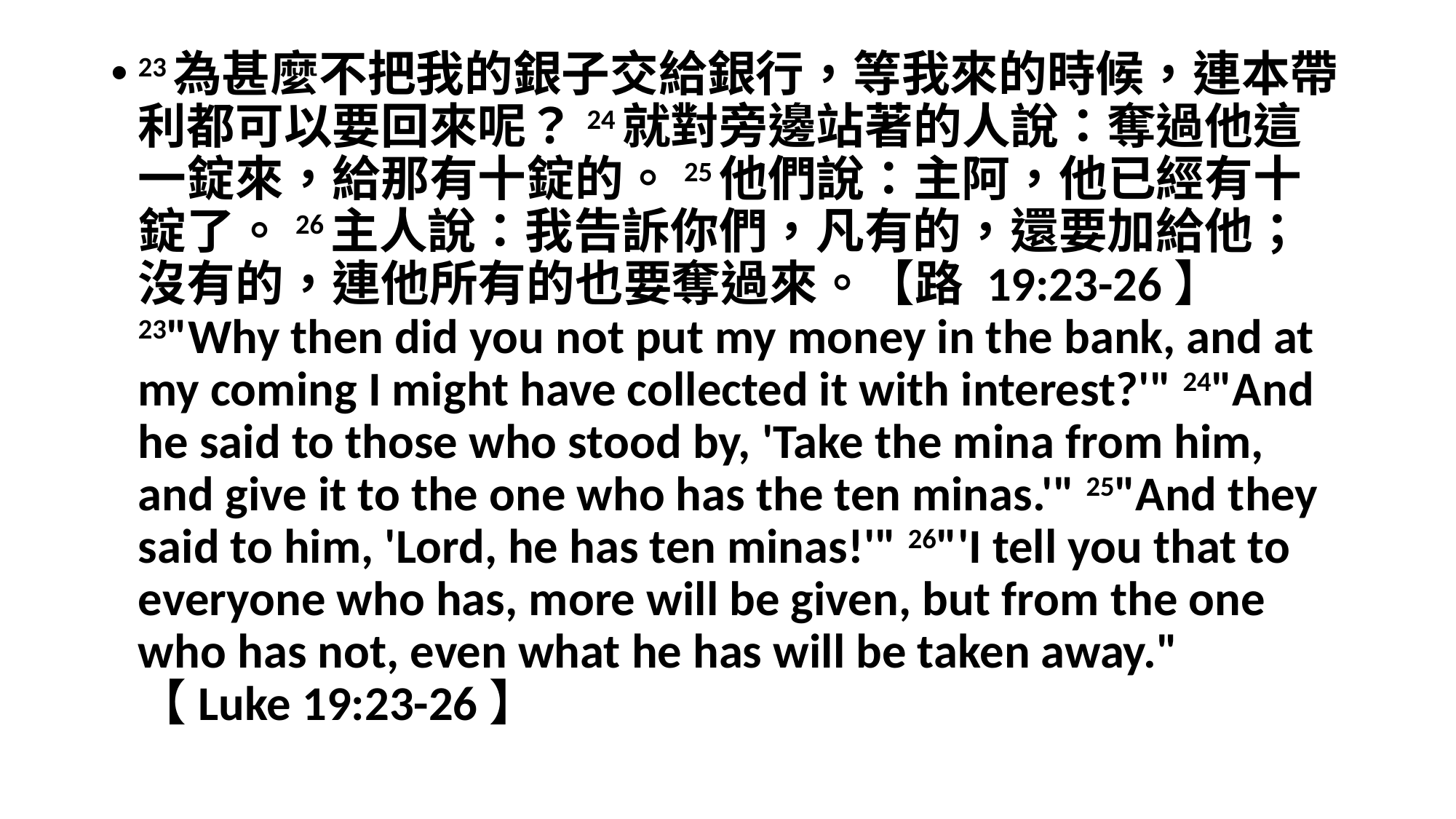

#
23為甚麼不把我的銀子交給銀行，等我來的時候，連本帶利都可以要回來呢？24就對旁邊站著的人說：奪過他這一錠來，給那有十錠的。25他們說：主阿，他已經有十錠了。26主人說：我告訴你們，凡有的，還要加給他；沒有的，連他所有的也要奪過來。【路 19:23-26】
23"Why then did you not put my money in the bank, and at my coming I might have collected it with interest?'" 24"And he said to those who stood by, 'Take the mina from him, and give it to the one who has the ten minas.'" 25"And they said to him, 'Lord, he has ten minas!'" 26"'I tell you that to everyone who has, more will be given, but from the one who has not, even what he has will be taken away." 【Luke 19:23-26】